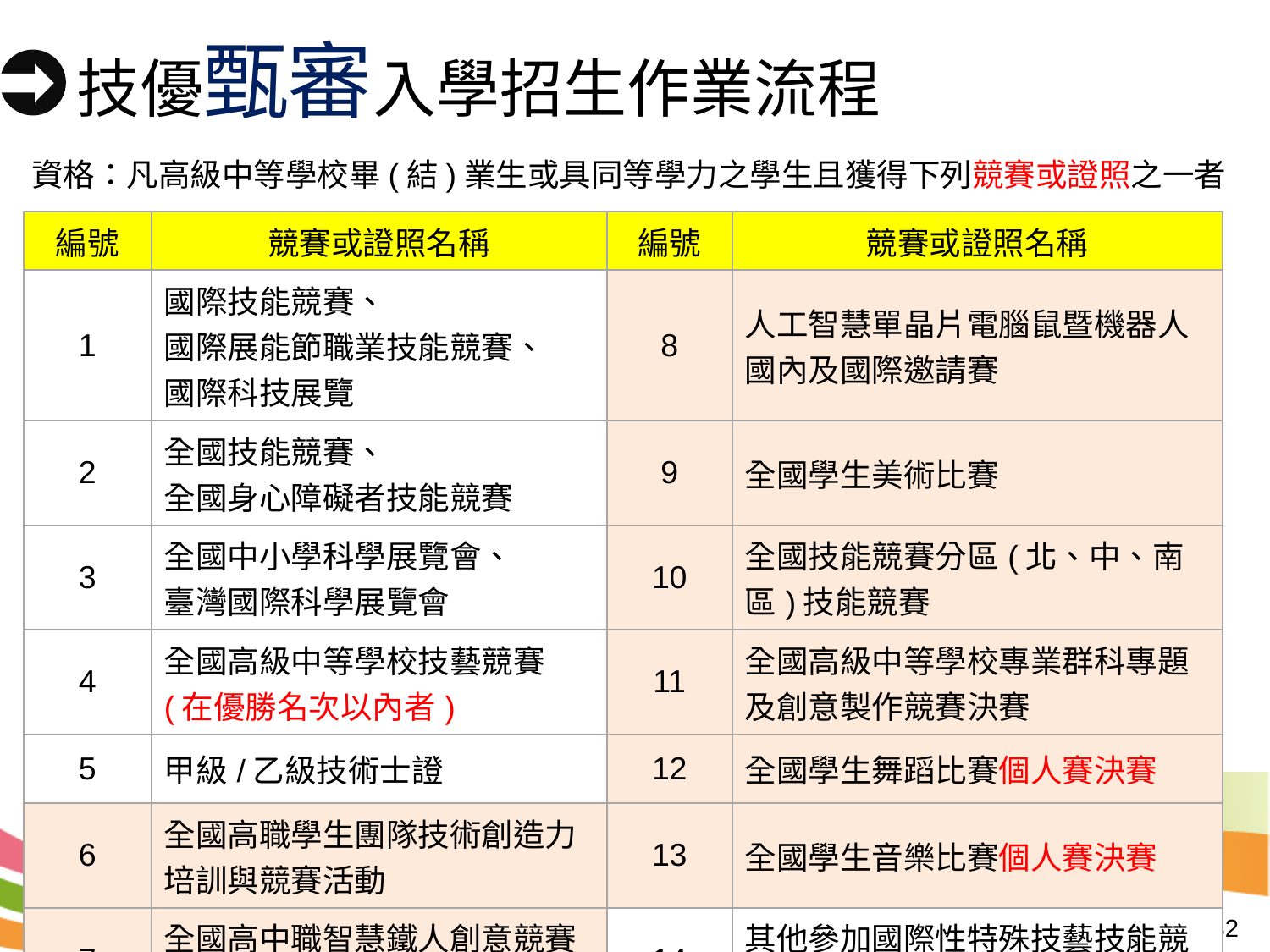

# 技優甄審入學招生作業流程

資格：凡高級中等學校畢(結)業生或具同等學力之學生且獲得下列競賽或證照之一者
| 編號 | 競賽或證照名稱 | 編號 | 競賽或證照名稱 |
| --- | --- | --- | --- |
| 1 | 國際技能競賽、 國際展能節職業技能競賽、 國際科技展覽 | 8 | 人工智慧單晶片電腦鼠暨機器人國內及國際邀請賽 |
| 2 | 全國技能競賽、 全國身心障礙者技能競賽 | 9 | 全國學生美術比賽 |
| 3 | 全國中小學科學展覽會、 臺灣國際科學展覽會 | 10 | 全國技能競賽分區(北、中、南區)技能競賽 |
| 4 | 全國高級中等學校技藝競賽 (在優勝名次以內者) | 11 | 全國高級中等學校專業群科專題及創意製作競賽決賽 |
| 5 | 甲級/乙級技術士證 | 12 | 全國學生舞蹈比賽個人賽決賽 |
| 6 | 全國高職學生團隊技術創造力培訓與競賽活動 | 13 | 全國學生音樂比賽個人賽決賽 |
| 7 | 全國高中職智慧鐵人創意競賽暨國際邀請賽決賽 | 14 | 其他參加國際性特殊技藝技能競賽(須通過本會審查) |
82